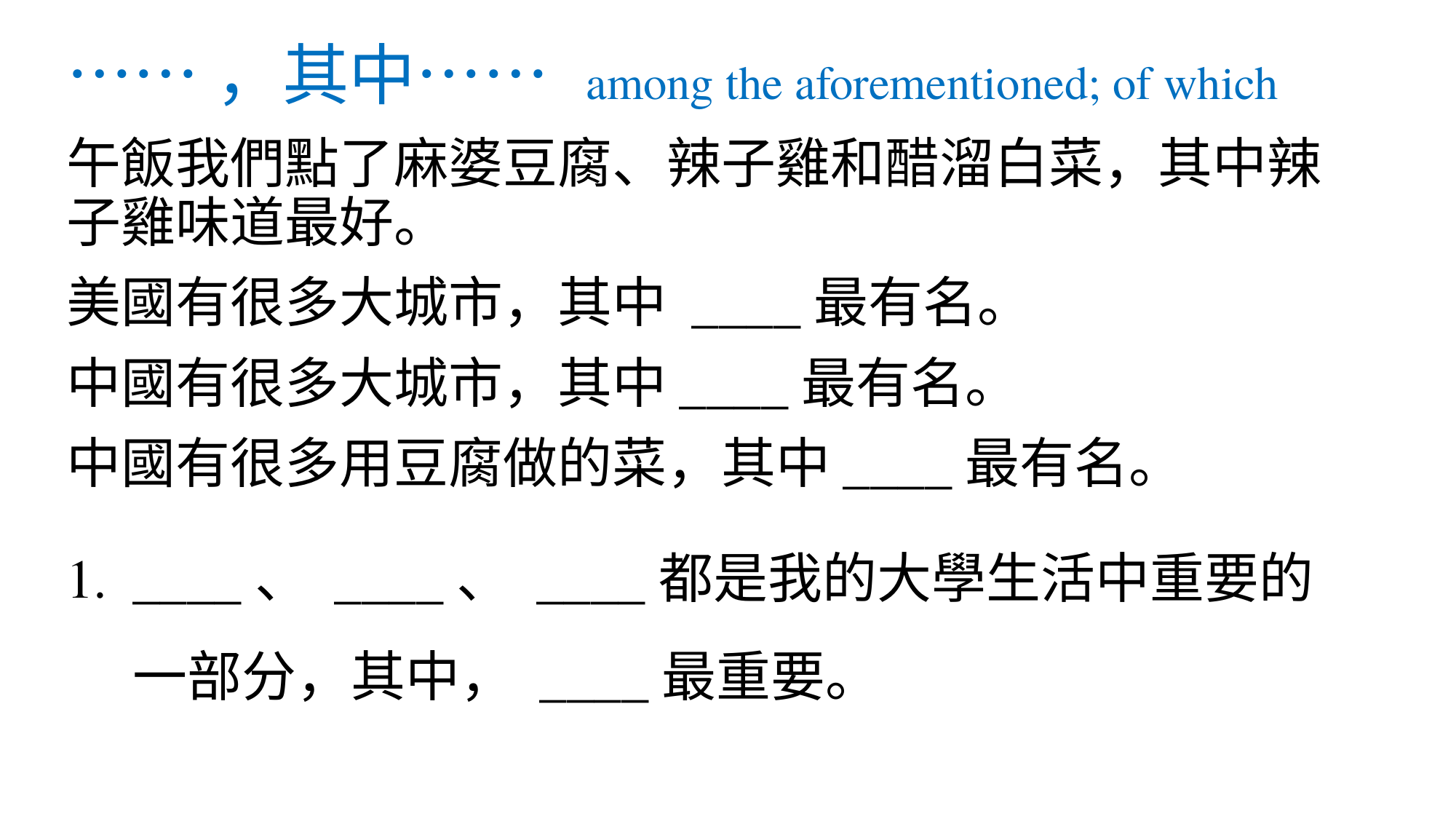

# ……，其中……  among the aforementioned; of which
午飯我們點了麻婆豆腐、辣子雞和醋溜白菜，其中辣子雞味道最好。
美國有很多大城市，其中 ____最有名。
中國有很多大城市，其中____最有名。
中國有很多用豆腐做的菜，其中____最有名。
____、 ____、 ____都是我的大學生活中重要的一部分，其中， ____最重要。